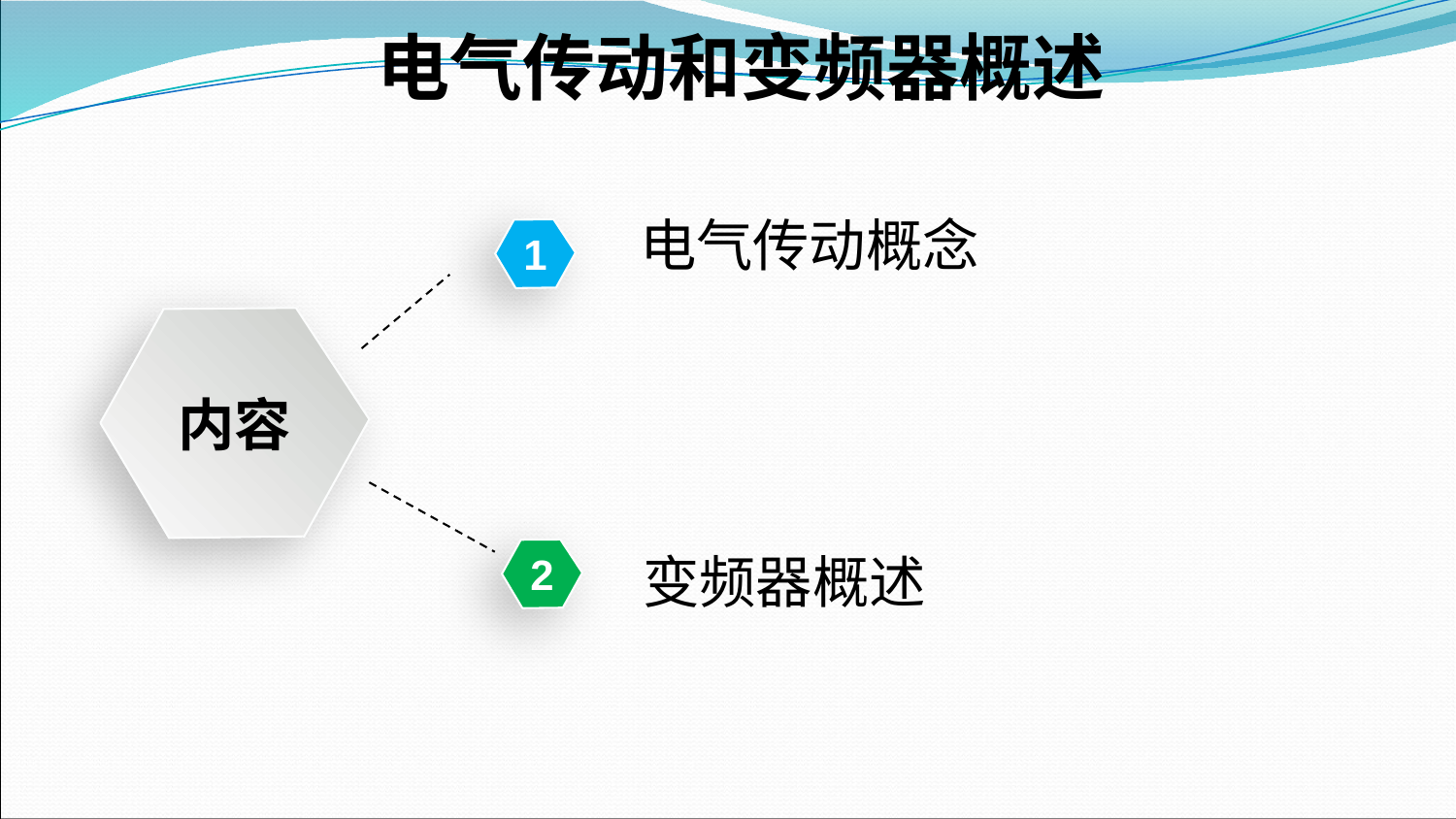

# 电气传动和变频器概述
电气传动概念
1
内容
2
变频器概述
2